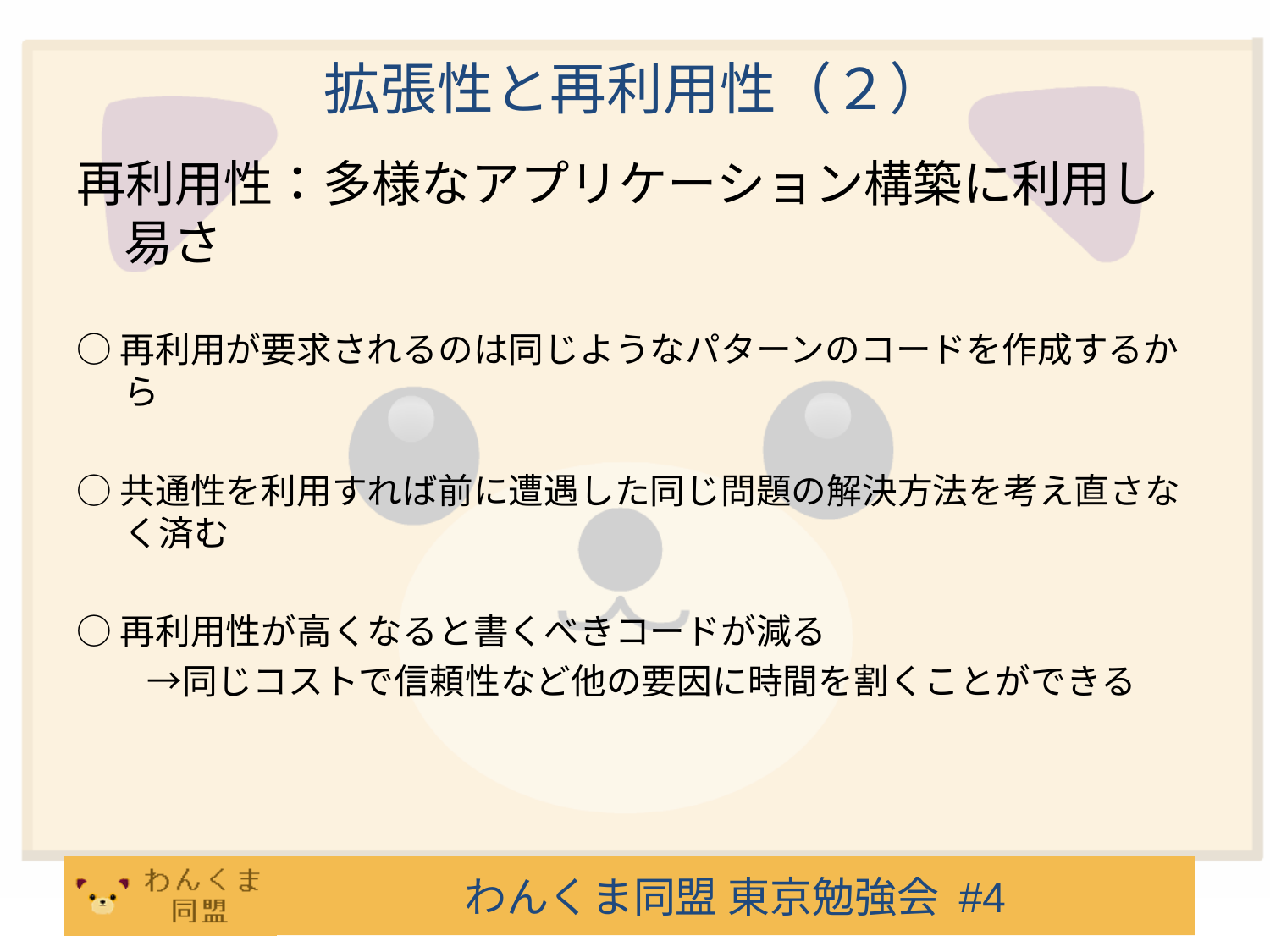

# 拡張性と再利用性（２）
再利用性：多様なアプリケーション構築に利用し易さ

○再利用が要求されるのは同じようなパターンのコードを作成するから

○共通性を利用すれば前に遭遇した同じ問題の解決方法を考え直さなく済む

○再利用性が高くなると書くべきコードが減る
　　→同じコストで信頼性など他の要因に時間を割くことができる